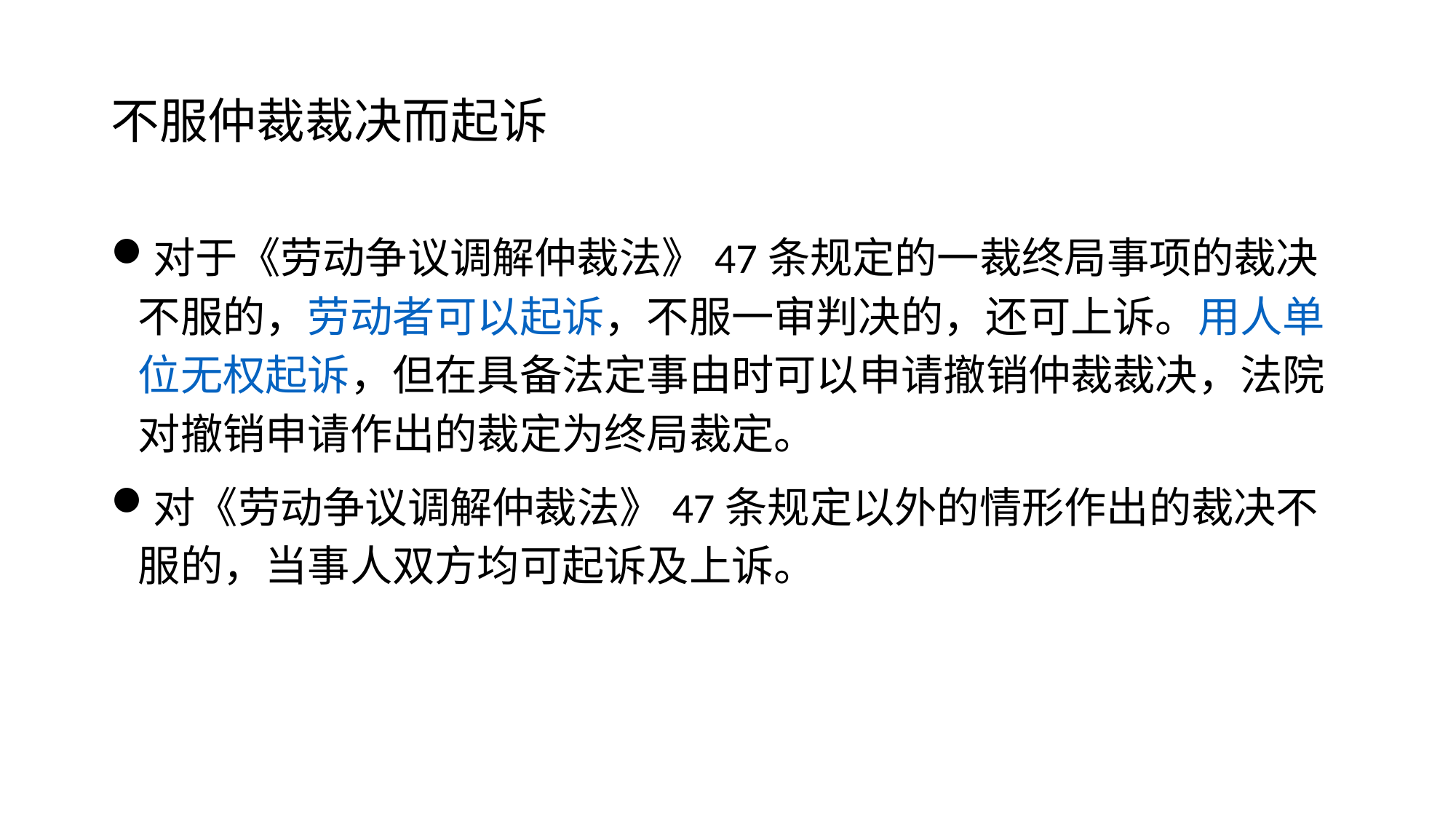

# 不服仲裁裁决而起诉
对于《劳动争议调解仲裁法》47条规定的一裁终局事项的裁决不服的，劳动者可以起诉，不服一审判决的，还可上诉。用人单位无权起诉，但在具备法定事由时可以申请撤销仲裁裁决，法院对撤销申请作出的裁定为终局裁定。
对《劳动争议调解仲裁法》47条规定以外的情形作出的裁决不服的，当事人双方均可起诉及上诉。